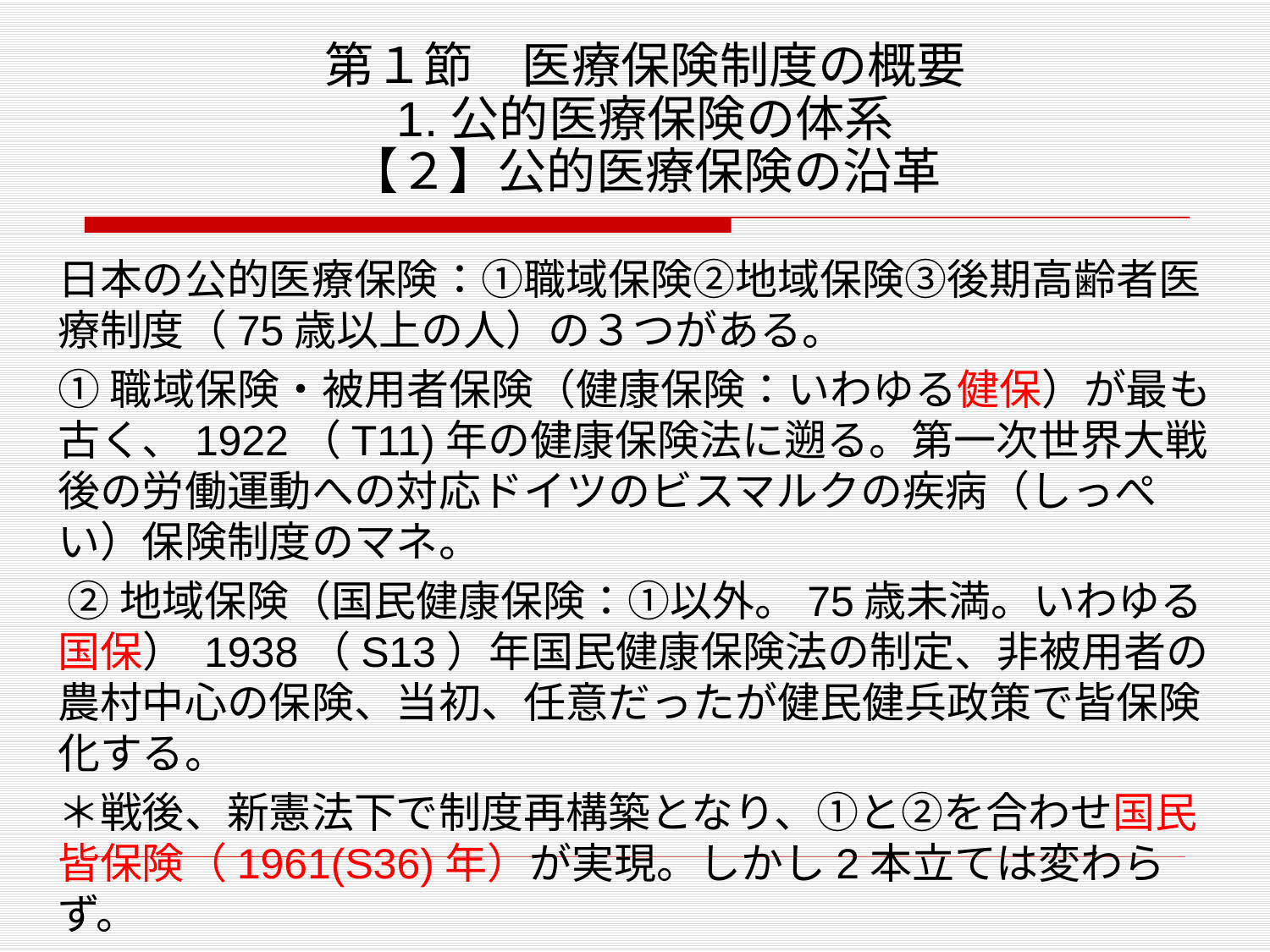

# 第１節　医療保険制度の概要 1.公的医療保険の体系 【２】公的医療保険の沿革
日本の公的医療保険：①職域保険②地域保険③後期高齢者医療制度（75歳以上の人）の３つがある。
①職域保険・被用者保険（健康保険：いわゆる健保）が最も古く、1922（T11)年の健康保険法に遡る。第一次世界大戦後の労働運動への対応ドイツのビスマルクの疾病（しっぺい）保険制度のマネ。
 ②地域保険（国民健康保険：①以外。75歳未満。いわゆる国保） 1938（S13）年国民健康保険法の制定、非被用者の農村中心の保険、当初、任意だったが健民健兵政策で皆保険化する。
＊戦後、新憲法下で制度再構築となり、①と②を合わせ国民皆保険（1961(S36)年）が実現。しかし2本立ては変わらず。